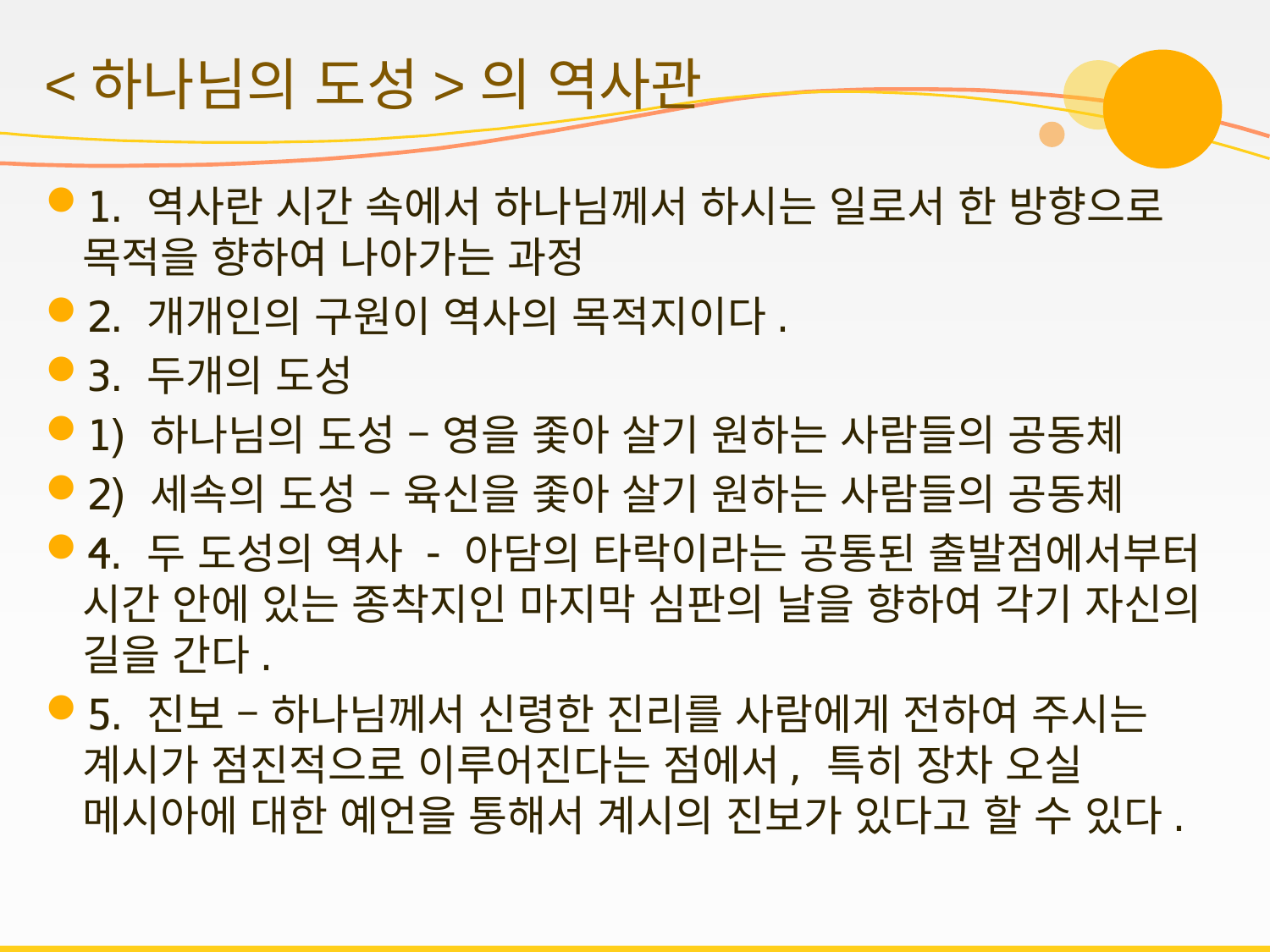

# <하나님의 도성>의 역사관
1. 역사란 시간 속에서 하나님께서 하시는 일로서 한 방향으로 목적을 향하여 나아가는 과정
2. 개개인의 구원이 역사의 목적지이다.
3. 두개의 도성
1) 하나님의 도성 – 영을 좇아 살기 원하는 사람들의 공동체
2) 세속의 도성 – 육신을 좇아 살기 원하는 사람들의 공동체
4. 두 도성의 역사 - 아담의 타락이라는 공통된 출발점에서부터 시간 안에 있는 종착지인 마지막 심판의 날을 향하여 각기 자신의 길을 간다.
5. 진보 – 하나님께서 신령한 진리를 사람에게 전하여 주시는 계시가 점진적으로 이루어진다는 점에서, 특히 장차 오실 메시아에 대한 예언을 통해서 계시의 진보가 있다고 할 수 있다.